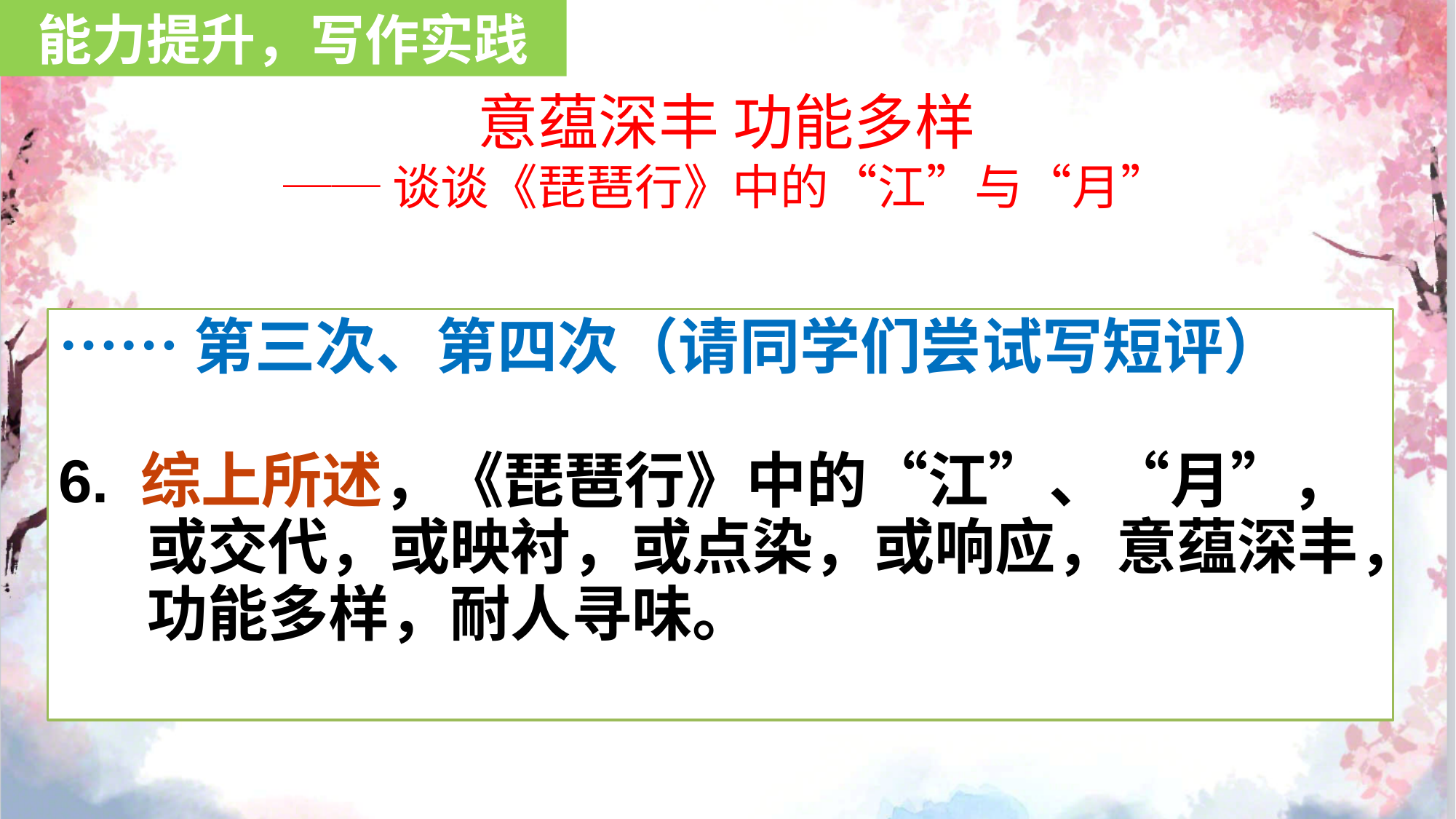

能力提升，写作实践
意蕴深丰 功能多样
──谈谈《琵琶行》中的“江”与“月”

……第三次、第四次（请同学们尝试写短评）

6. 综上所述，《琵琶行》中的“江”、“月”，或交代，或映衬，或点染，或响应，意蕴深丰，功能多样，耐人寻味。